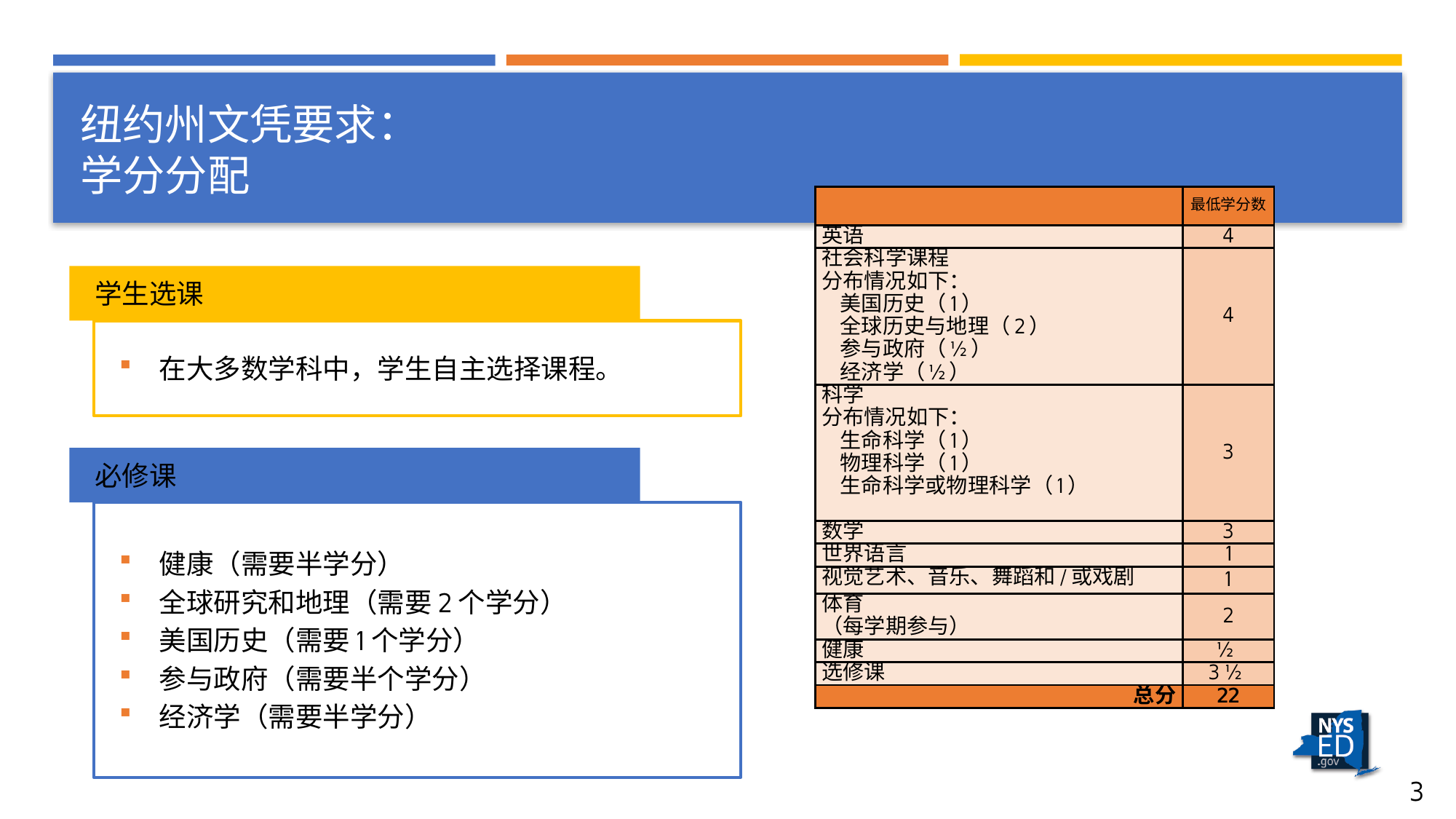

# 纽约州文凭要求： 学分分配
|  | 最低学分数 |
| --- | --- |
| 英语 | 4 |
| 社会科学课程 分布情况如下： 美国历史（1） 全球历史与地理（2） 参与政府（½） 经济学（½） | 4 |
| 科学 分布情况如下： 生命科学（1） 物理科学（1） 生命科学或物理科学（1） | 3 |
| 数学 | 3 |
| 世界语言 | 1 |
| 视觉艺术、音乐、舞蹈和/或戏剧 | 1 |
| 体育 （每学期参与） | 2 |
| 健康 | ½ |
| 选修课 | 3 ½ |
| 总分 | 22 |
学生选课
在大多数学科中，学生自主选择课程。
必修课
健康（需要半学分）
全球研究和地理（需要2个学分）
美国历史（需要1个学分）
参与政府（需要半个学分）
经济学（需要半学分）